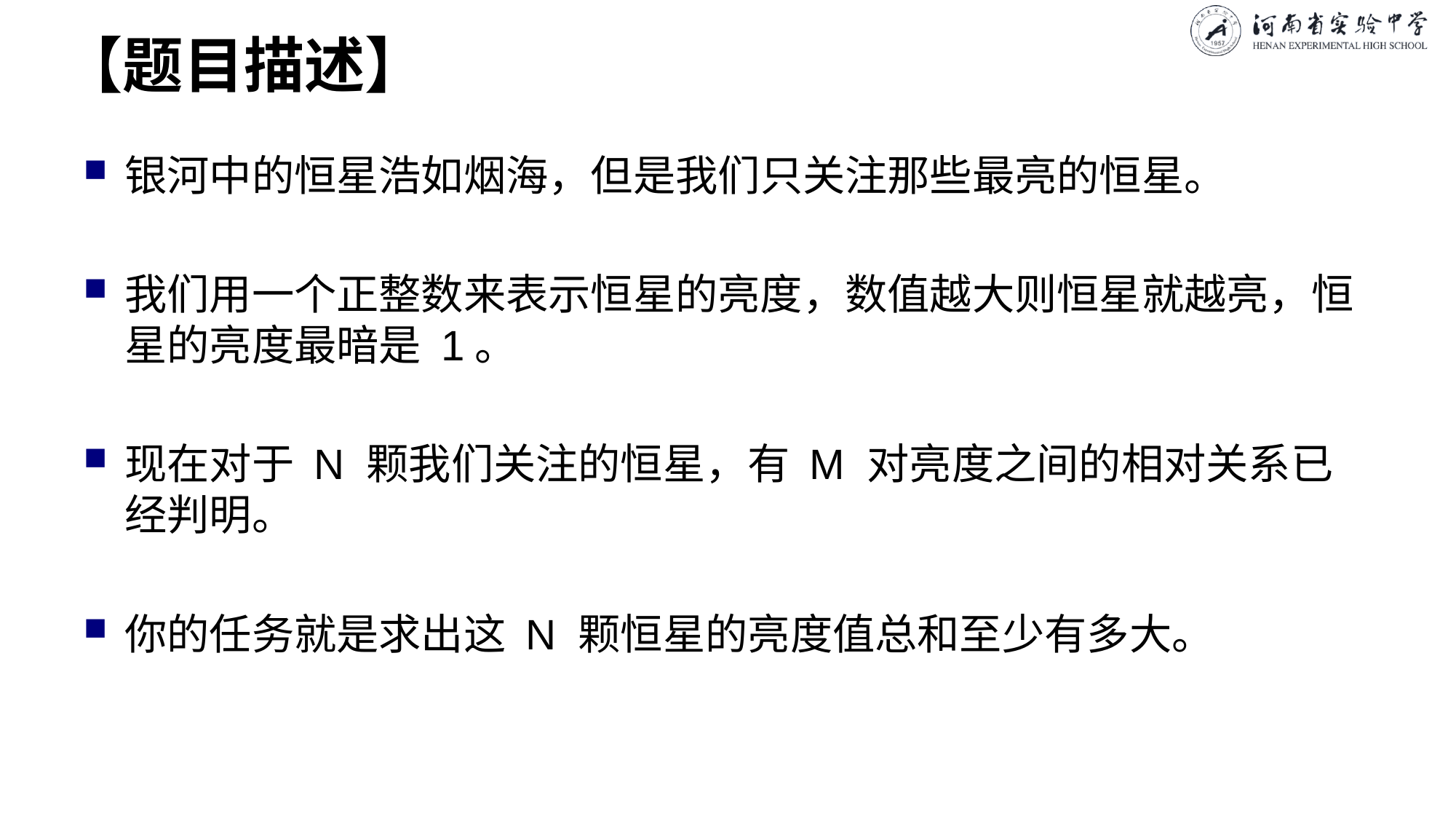

# 【题目描述】
银河中的恒星浩如烟海，但是我们只关注那些最亮的恒星。

我们用一个正整数来表示恒星的亮度，数值越大则恒星就越亮，恒星的亮度最暗是 1。

现在对于 N 颗我们关注的恒星，有 M 对亮度之间的相对关系已经判明。

你的任务就是求出这 N 颗恒星的亮度值总和至少有多大。